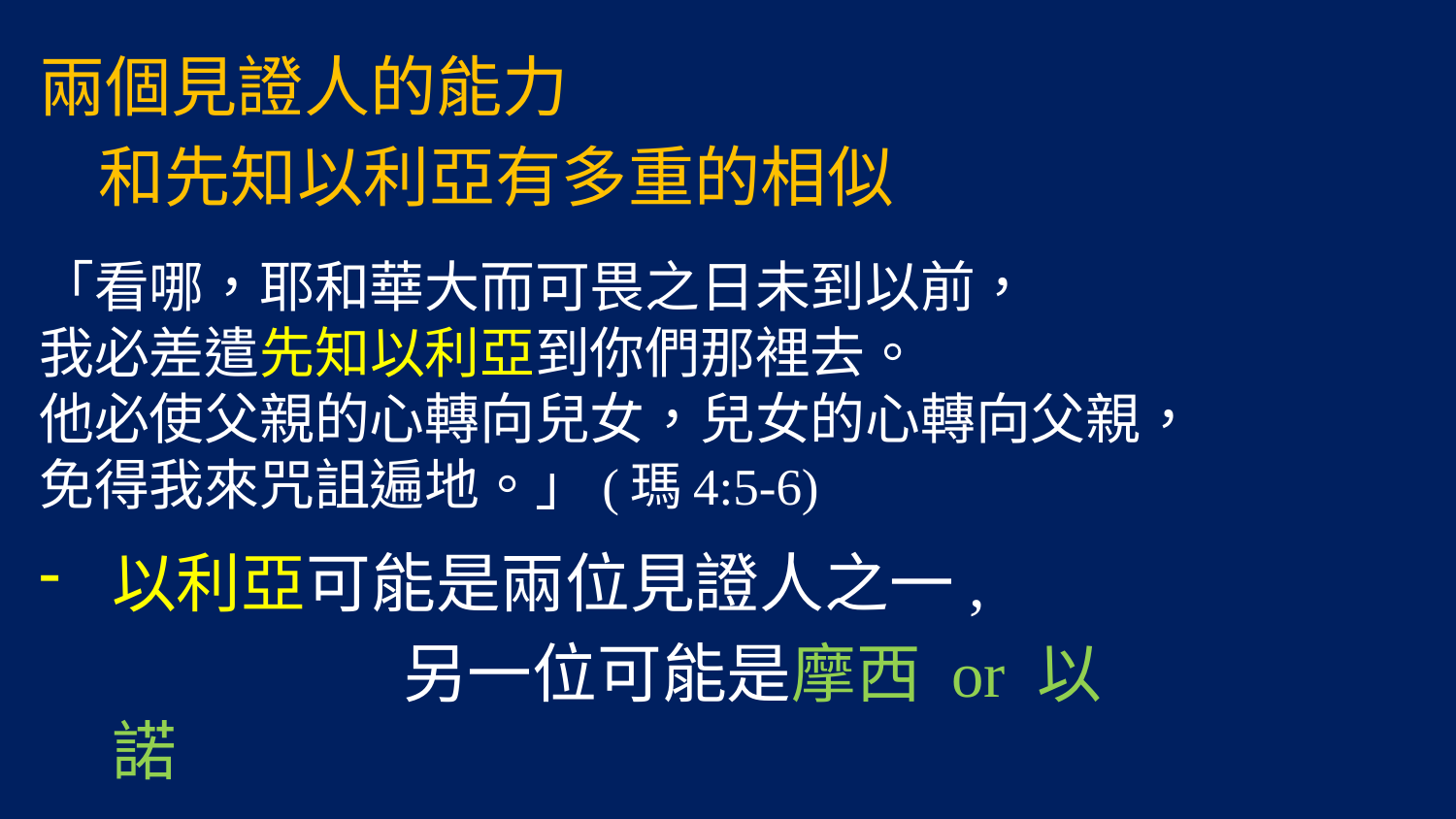

兩個見證人的能力
   和先知以利亞有多重的相似

「看哪，耶和華大而可畏之日未到以前，
我必差遣先知以利亞到你們那裡去。
他必使父親的心轉向兒女，兒女的心轉向父親，
免得我來咒詛遍地。」(瑪4:5-6)

以利亞可能是兩位見證人之一,
		另一位可能是摩西 or 以諾